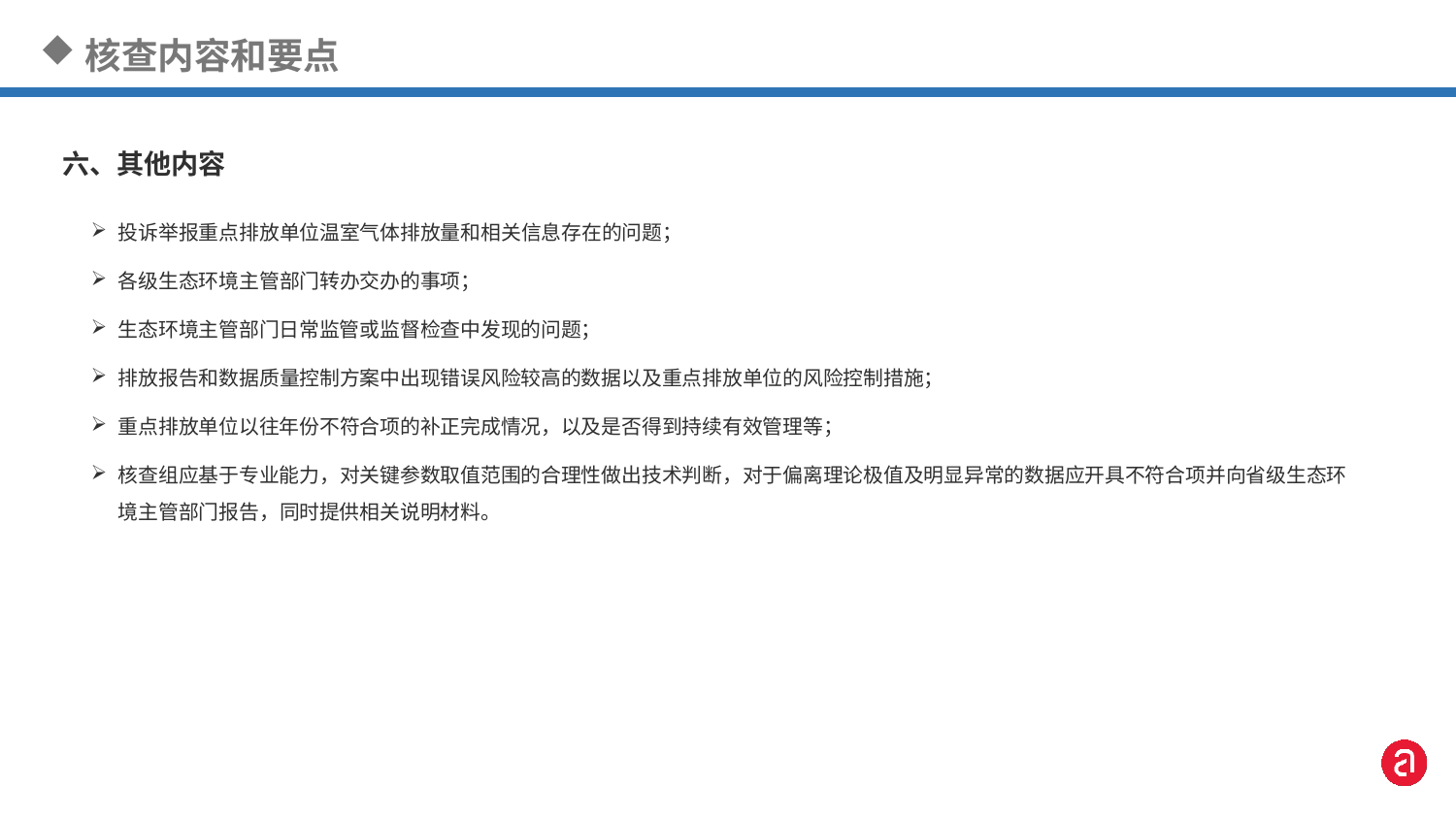

核查内容和要点
六、其他内容
投诉举报重点排放单位温室气体排放量和相关信息存在的问题；
各级生态环境主管部门转办交办的事项；
生态环境主管部门日常监管或监督检查中发现的问题；
排放报告和数据质量控制方案中出现错误风险较高的数据以及重点排放单位的风险控制措施；
重点排放单位以往年份不符合项的补正完成情况，以及是否得到持续有效管理等；
核查组应基于专业能力，对关键参数取值范围的合理性做出技术判断，对于偏离理论极值及明显异常的数据应开具不符合项并向省级生态环境主管部门报告，同时提供相关说明材料。